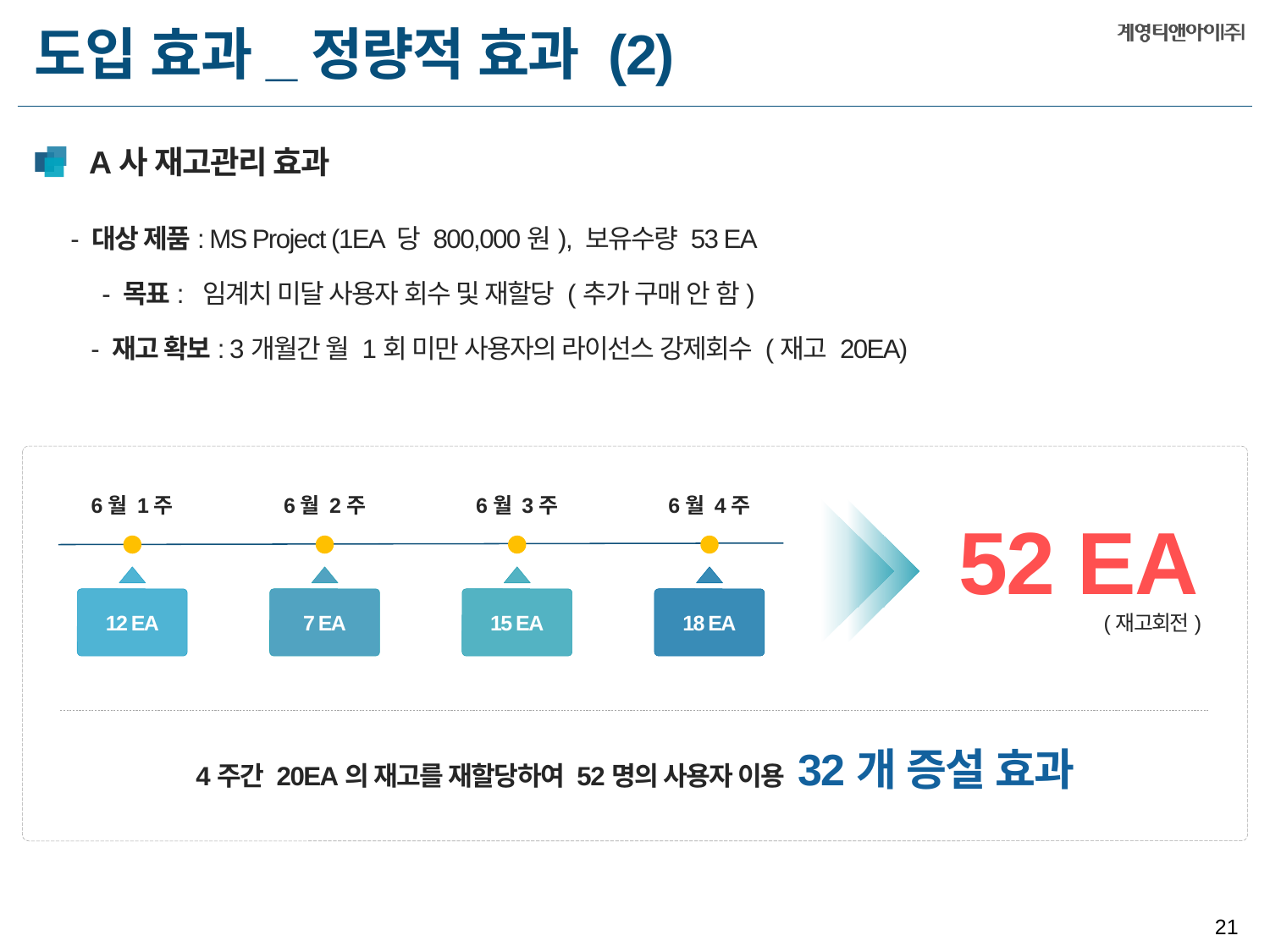

도입 효과_정량적 효과 (2)
A사 재고관리 효과

- 대상 제품: MS Project (1EA 당 800,000원), 보유수량 53 EA
- 목표:  임계치 미달 사용자 회수 및 재할당 (추가 구매 안 함)
- 재고 확보: 3개월간 월 1회 미만 사용자의 라이선스 강제회수 (재고 20EA)

6월 1주

12 EA
6월 2주

7 EA
6월 3주

15 EA
6월 4주

18 EA
52 EA
(재고회전)

4주간 20EA의 재고를 재할당하여 52명의 사용자 이용 32개 증설 효과
21